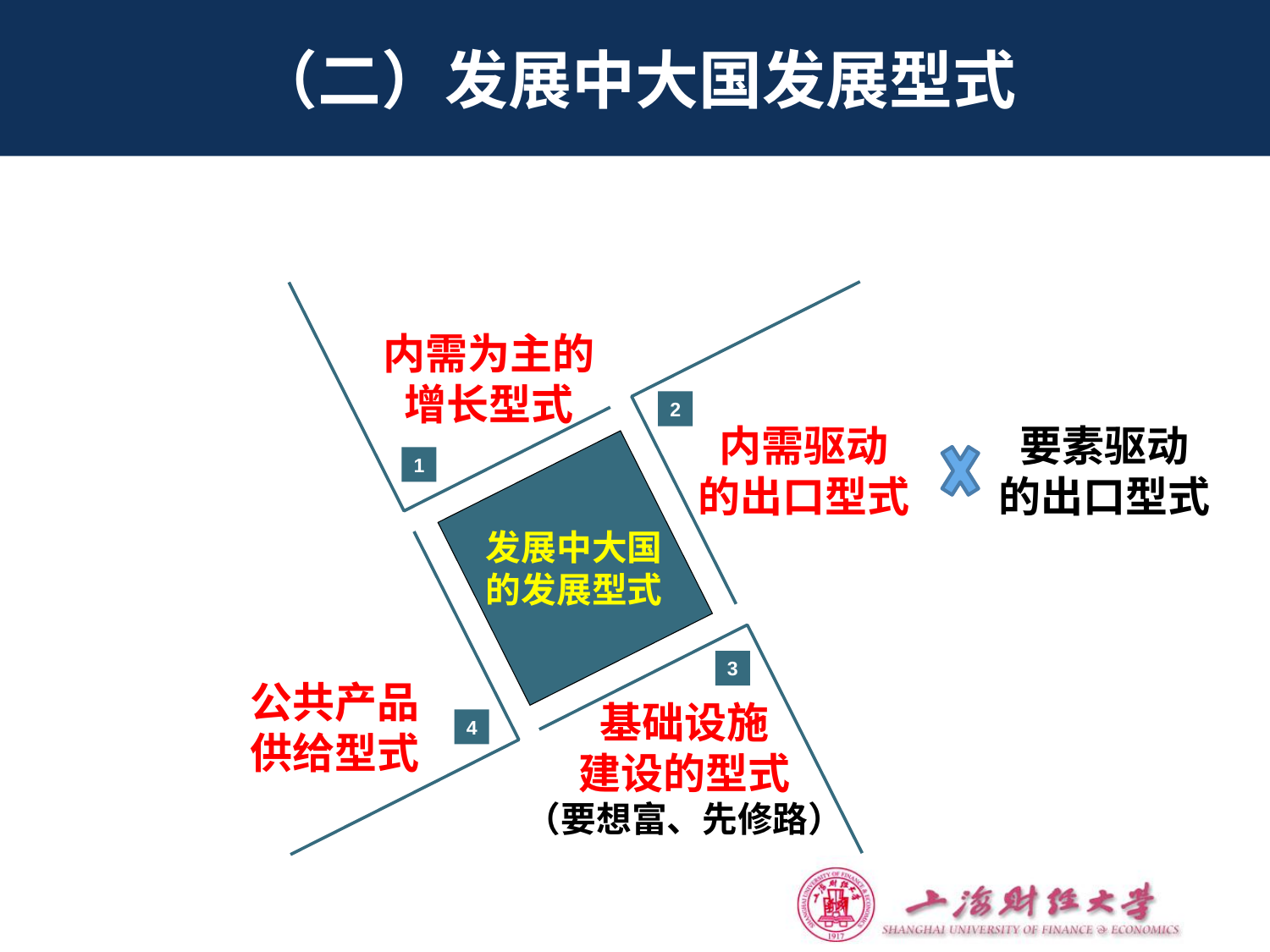

# （二）发展中大国发展型式

内需为主的
增长型式
2
要素驱动
的出口型式
内需驱动
的出口型式

1

发展中大国
的发展型式

3

公共产品
供给型式
基础设施
建设的型式
（要想富、先修路）
4